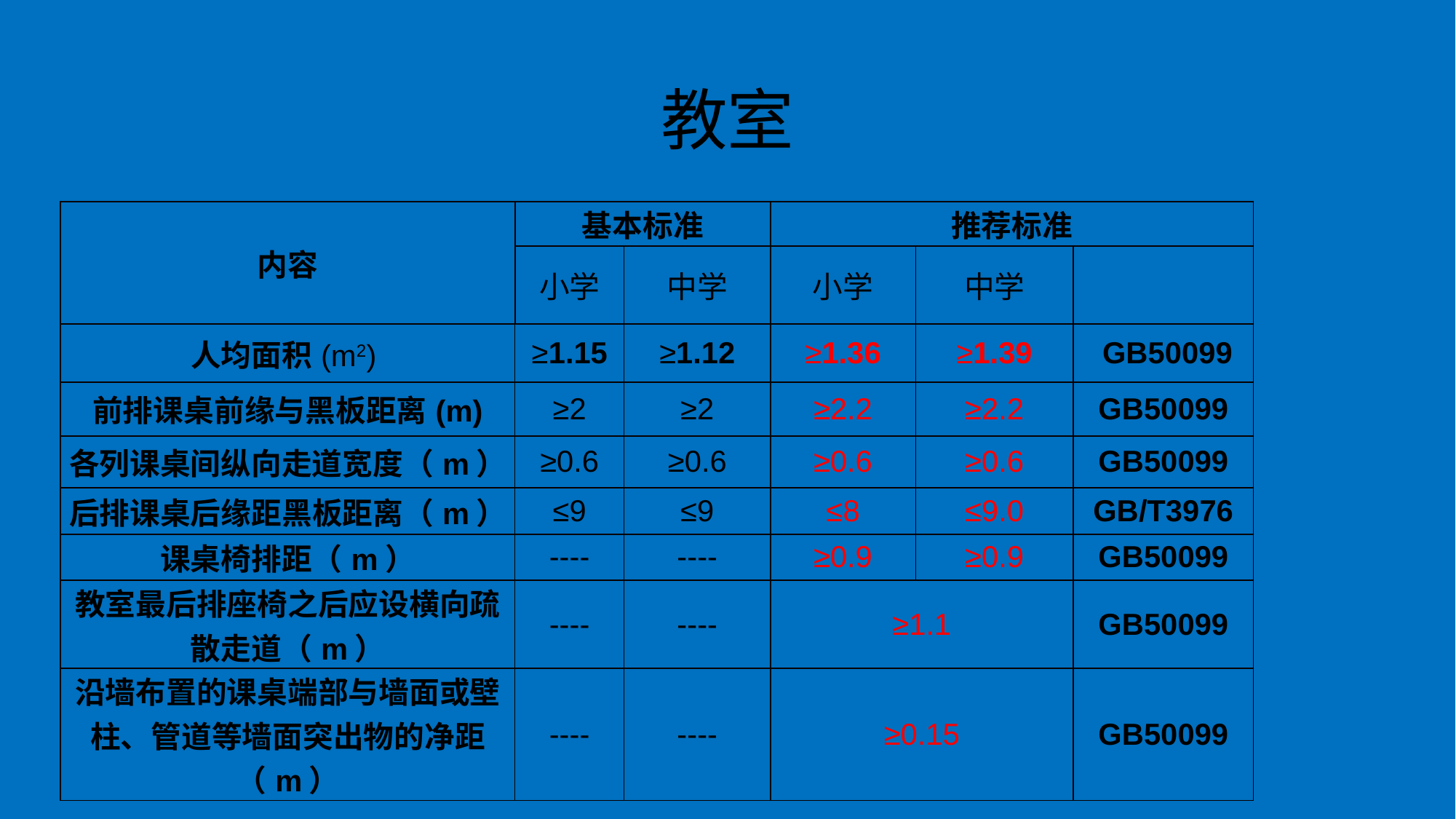

# 教室
| 内容 | 基本标准 |  | 推荐标准 |  |  |
| --- | --- | --- | --- | --- | --- |
|  | 小学 | 中学 | 小学 | 中学 |  |
| 人均面积(m2) | ≥1.15 | ≥1.12 | ≥1.36 | ≥1.39 | GB50099 |
| 前排课桌前缘与黑板距离(m) | ≥2 | ≥2 | ≥2.2 | ≥2.2 | GB50099 |
| 各列课桌间纵向走道宽度（m） | ≥0.6 | ≥0.6 | ≥0.6 | ≥0.6 | GB50099 |
| 后排课桌后缘距黑板距离（m） | ≤9 | ≤9 | ≤8 | ≤9.0 | GB/T3976 |
| 课桌椅排距（m） | ---- | ---- | ≥0.9 | ≥0.9 | GB50099 |
| 教室最后排座椅之后应设横向疏散走道（m） | ---- | ---- | ≥1.1 |  | GB50099 |
| 沿墙布置的课桌端部与墙面或壁柱、管道等墙面突出物的净距（m） | ---- | ---- | ≥0.15 |  | GB50099 |